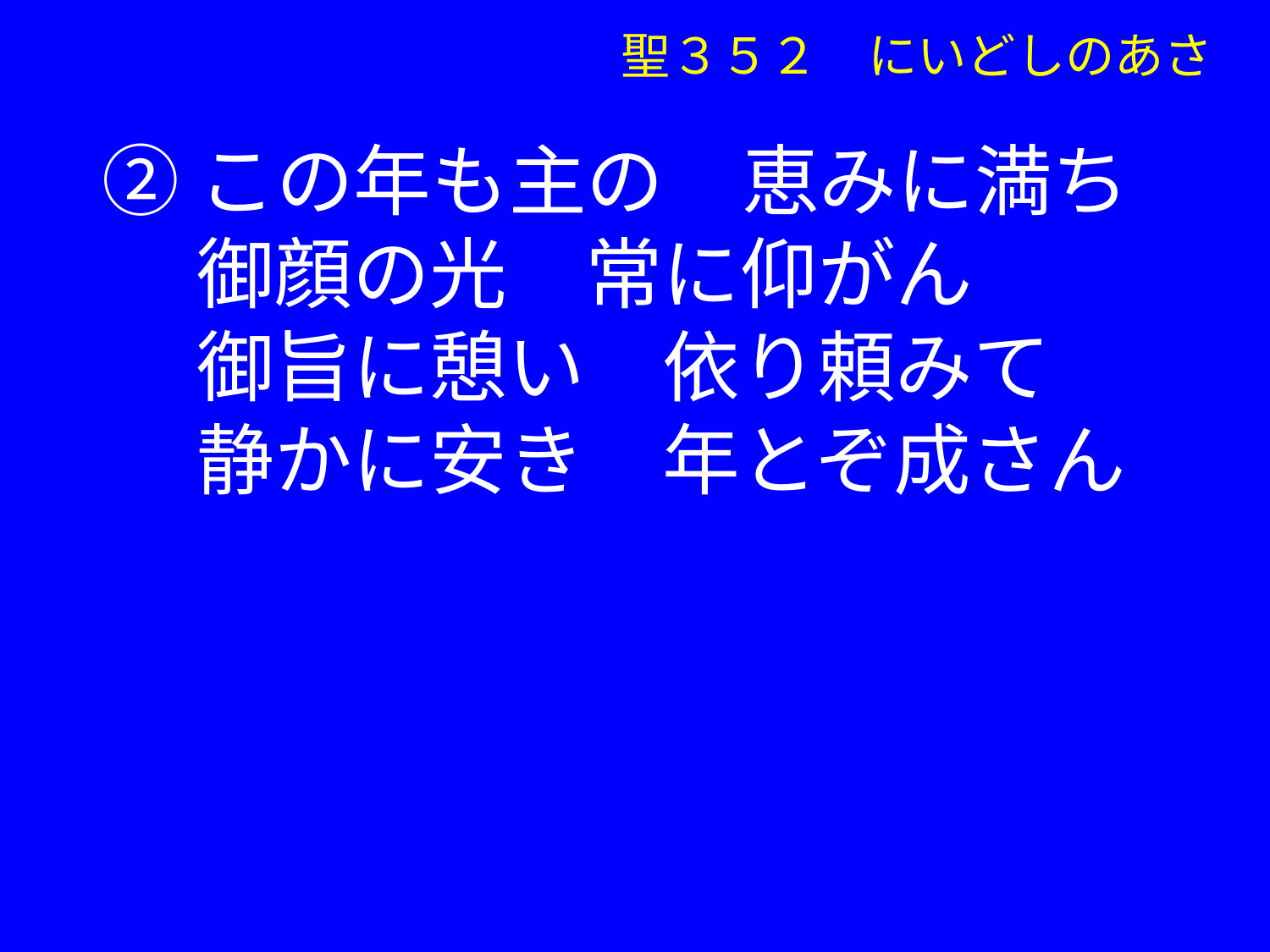

聖３５２　にいどしのあさ
②この年も主の　恵みに満ち
　 御顔の光　常に仰がん
　 御旨に憩い　依り頼みて
　 静かに安き　年とぞ成さん